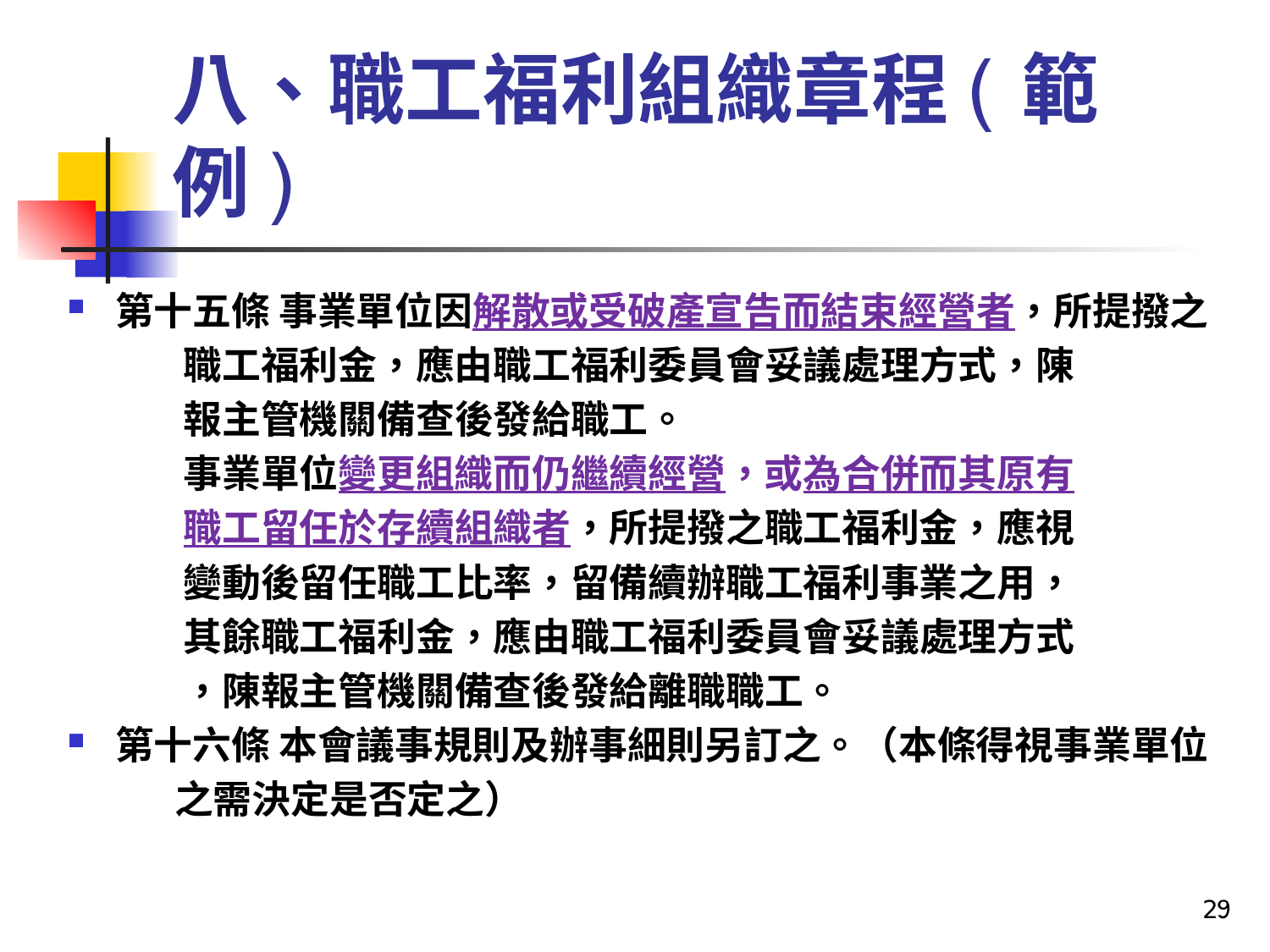

# 八、職工福利組織章程(範例)
第十五條 事業單位因解散或受破產宣告而結束經營者，所提撥之
            職工福利金，應由職工福利委員會妥議處理方式，陳
            報主管機關備查後發給職工。
            事業單位變更組織而仍繼續經營，或為合併而其原有
            職工留任於存續組織者，所提撥之職工福利金，應視
            變動後留任職工比率，留備續辦職工福利事業之用，
            其餘職工福利金，應由職工福利委員會妥議處理方式
            ，陳報主管機關備查後發給離職職工。
第十六條 本會議事規則及辦事細則另訂之。（本條得視事業單位
           之需決定是否定之）

29